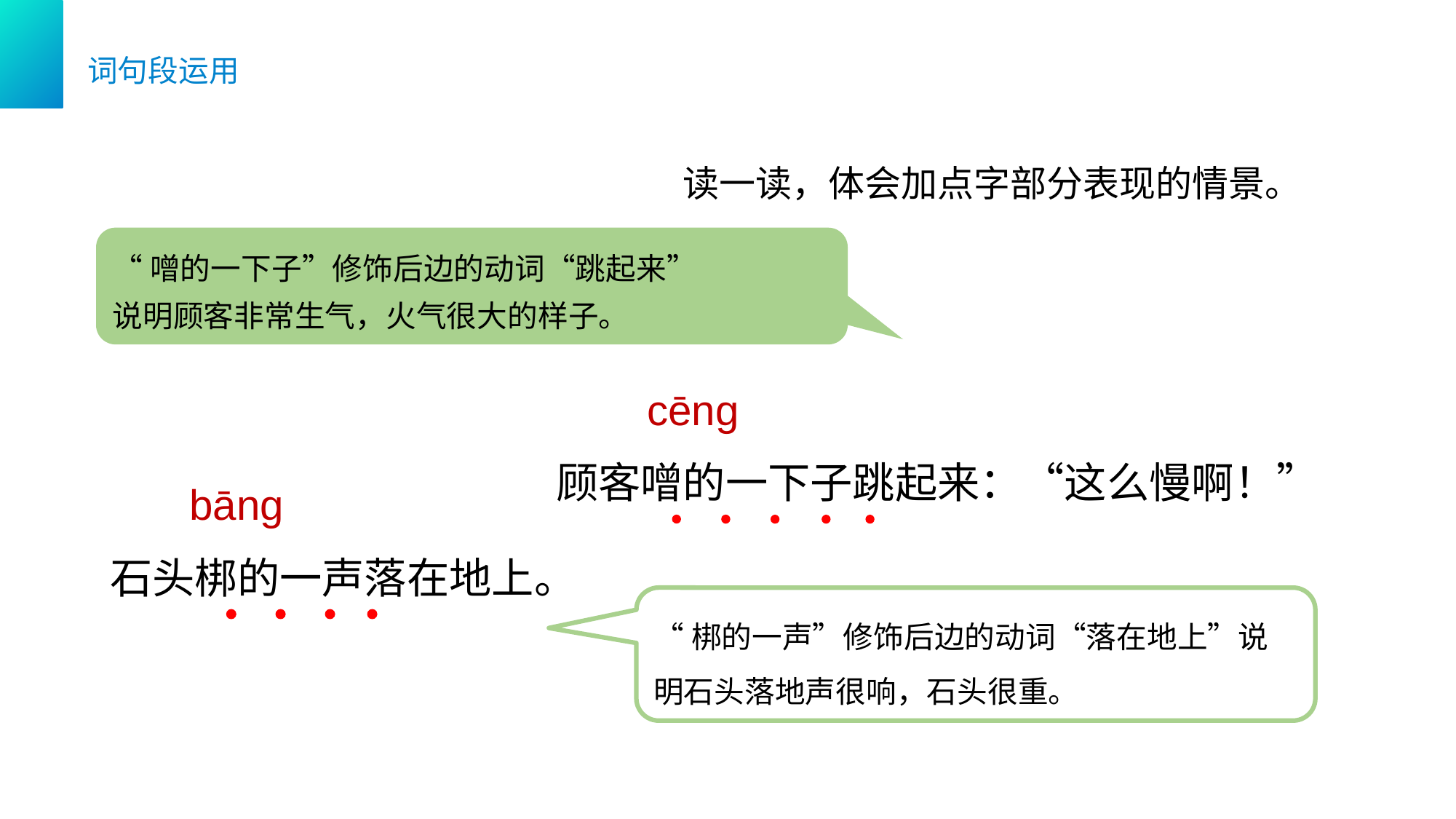

词句段运用
读一读，体会加点字部分表现的情景。
“噌的一下子”修饰后边的动词“跳起来”
说明顾客非常生气，火气很大的样子。
cēng
顾客噌的一下子跳起来：“这么慢啊！”

bāng
石头梆的一声落在地上。

“梆的一声”修饰后边的动词“落在地上”说明石头落地声很响，石头很重。